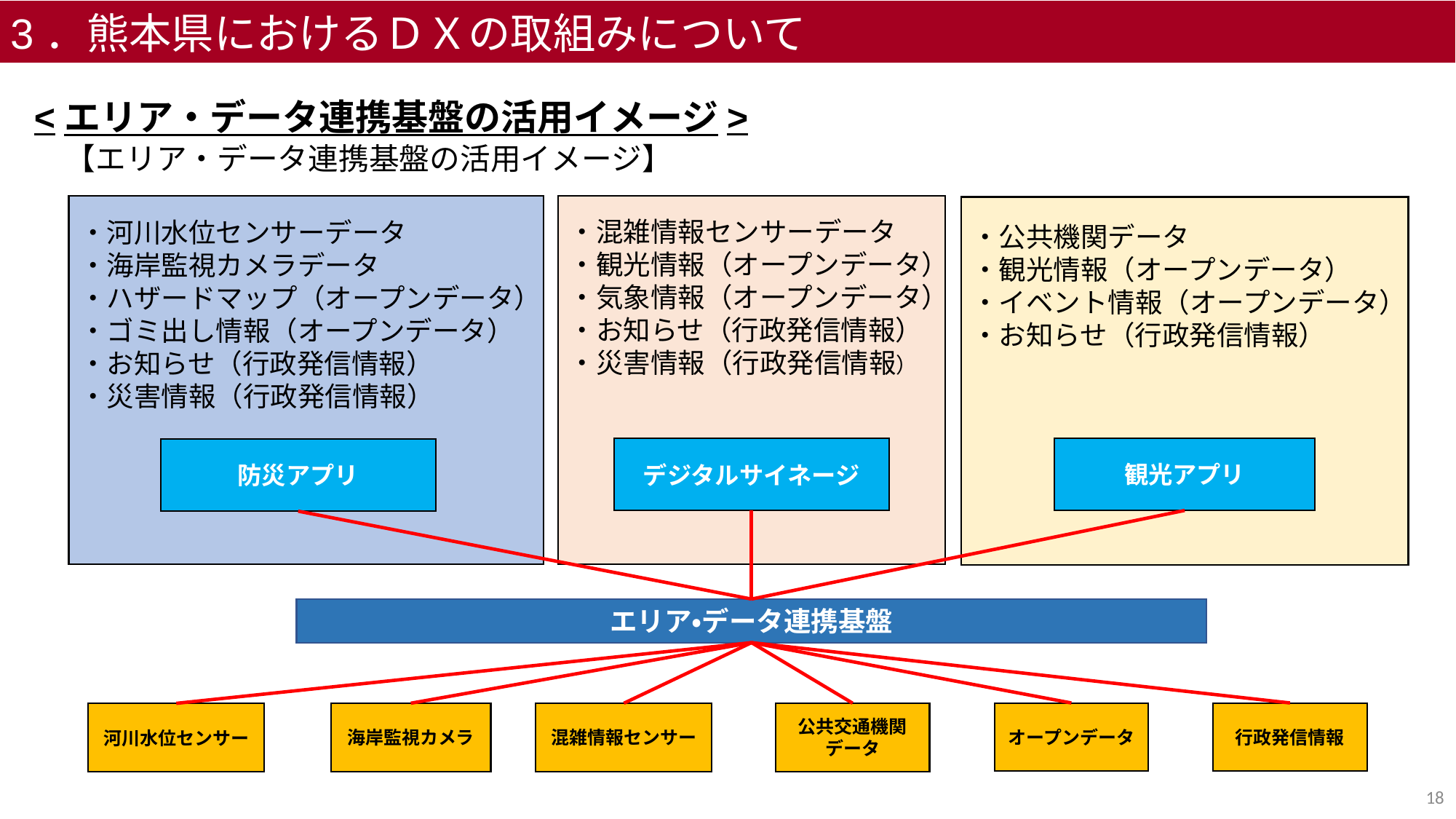

3．熊本県におけるＤＸの取組みについて
<エリア・データ連携基盤の活用イメージ>
【エリア・データ連携基盤の活用イメージ】

・混雑情報センサーデータ
・観光情報（オープンデータ）
・気象情報（オープンデータ）
・お知らせ（行政発信情報）
・災害情報（行政発信情報）
・河川水位センサーデータ
・海岸監視カメラデータ
・ハザードマップ（オープンデータ）
・ゴミ出し情報（オープンデータ）
・お知らせ（行政発信情報）
・災害情報（行政発信情報）
・公共機関データ
・観光情報（オープンデータ）
・イベント情報（オープンデータ）
・お知らせ（行政発信情報）
観光アプリ
デジタルサイネージ
防災アプリ
エリア・データ連携基盤
オープンデータ
行政発信情報
公共交通機関
データ
海岸監視カメラ
混雑情報センサー
河川水位センサー
18